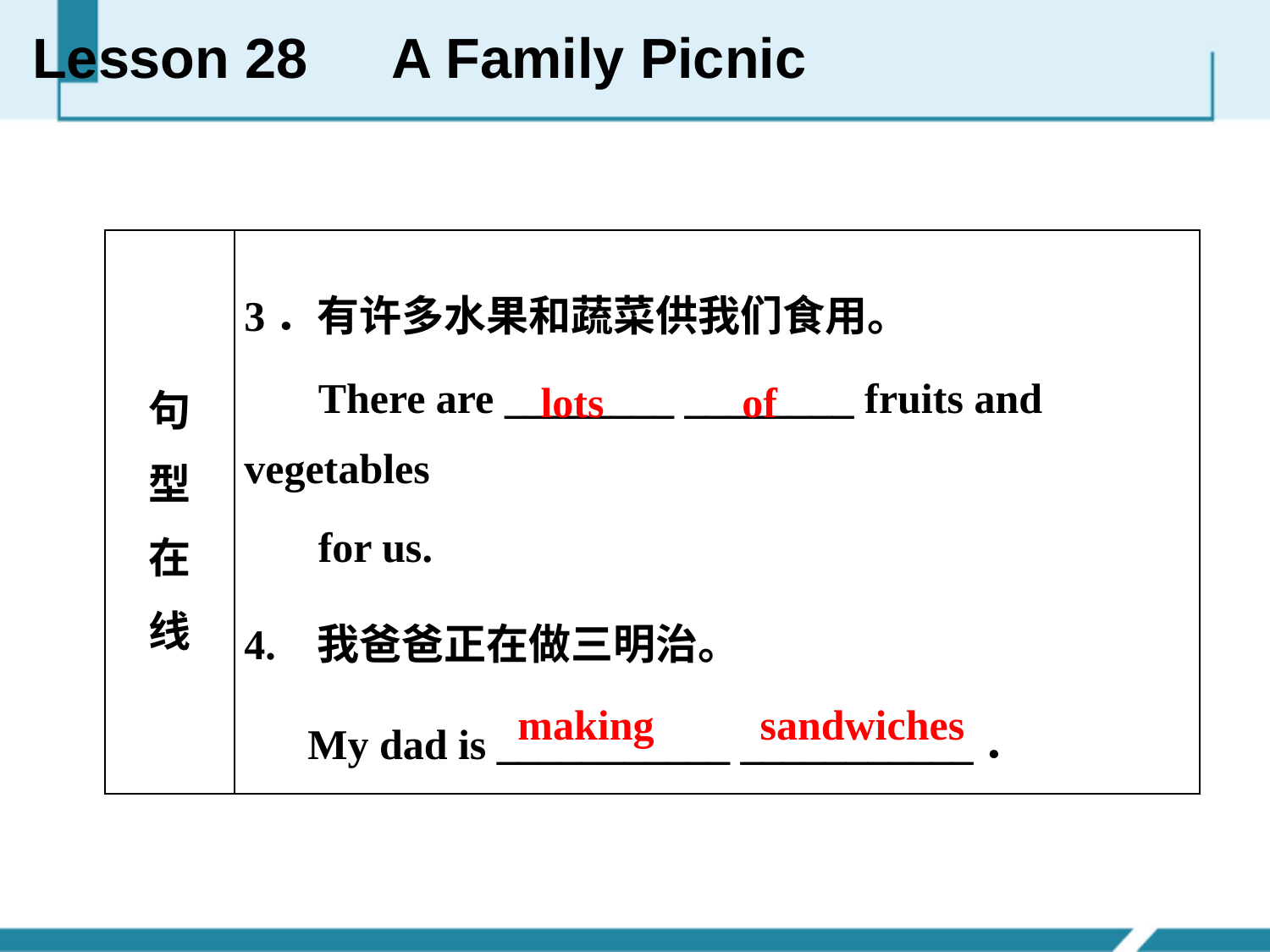

Lesson 28　A Family Picnic
| 句 型 在 线 | 3．有许多水果和蔬菜供我们食用。 There are \_\_\_\_\_\_\_\_ \_\_\_\_\_\_\_\_ fruits and vegetables for us. 4. 我爸爸正在做三明治。 My dad is \_\_\_\_\_\_\_\_\_\_\_ \_\_\_\_\_\_\_\_\_\_\_． |
| --- | --- |
lots             of
making          sandwiches